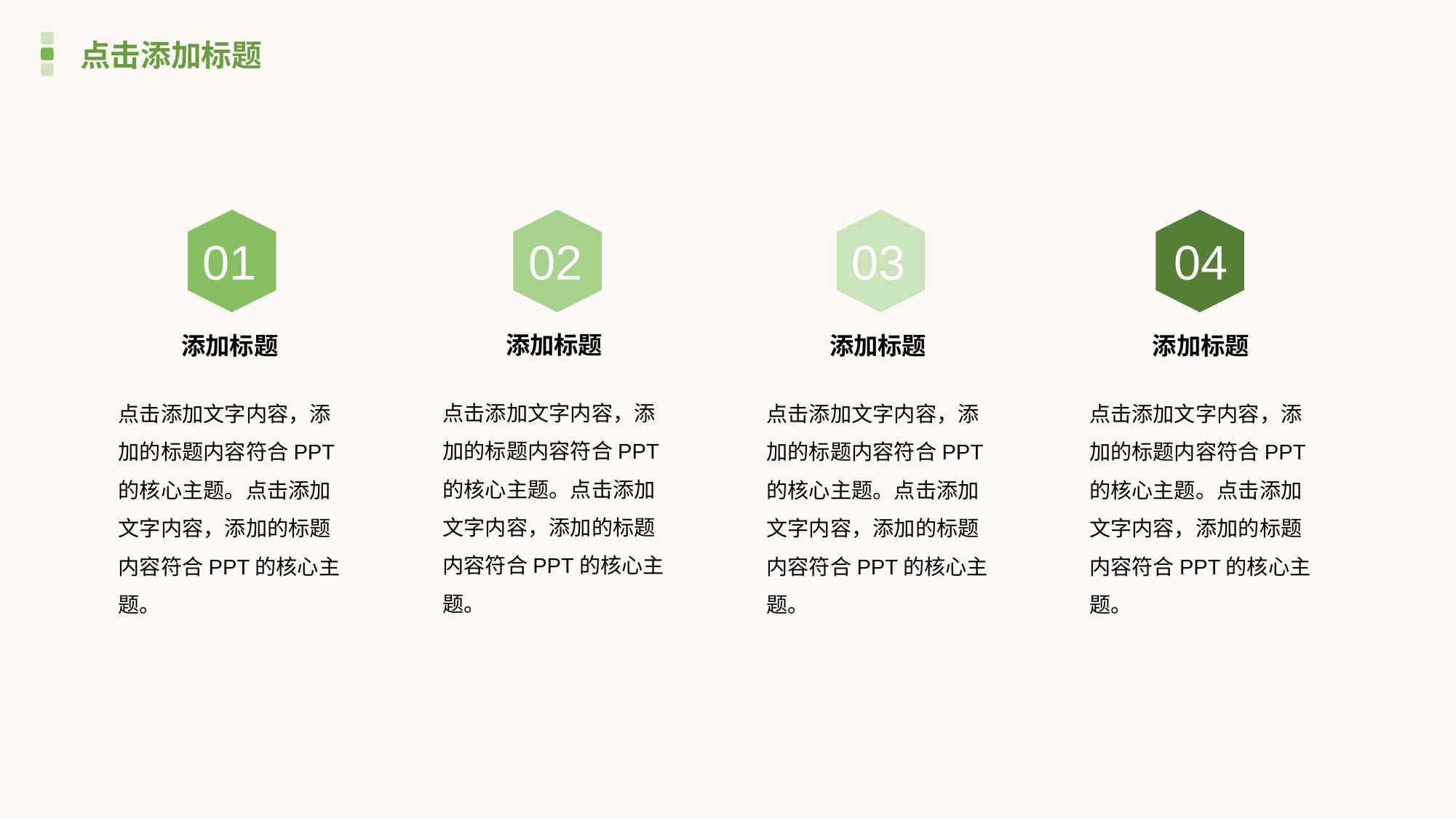

点击添加标题

04
01
02
03
添加标题
添加标题
添加标题
添加标题
点击添加文字内容，添加的标题内容符合PPT的核心主题。点击添加文字内容，添加的标题内容符合PPT的核心主题。
点击添加文字内容，添加的标题内容符合PPT的核心主题。点击添加文字内容，添加的标题内容符合PPT的核心主题。
点击添加文字内容，添加的标题内容符合PPT的核心主题。点击添加文字内容，添加的标题内容符合PPT的核心主题。
点击添加文字内容，添加的标题内容符合PPT的核心主题。点击添加文字内容，添加的标题内容符合PPT的核心主题。